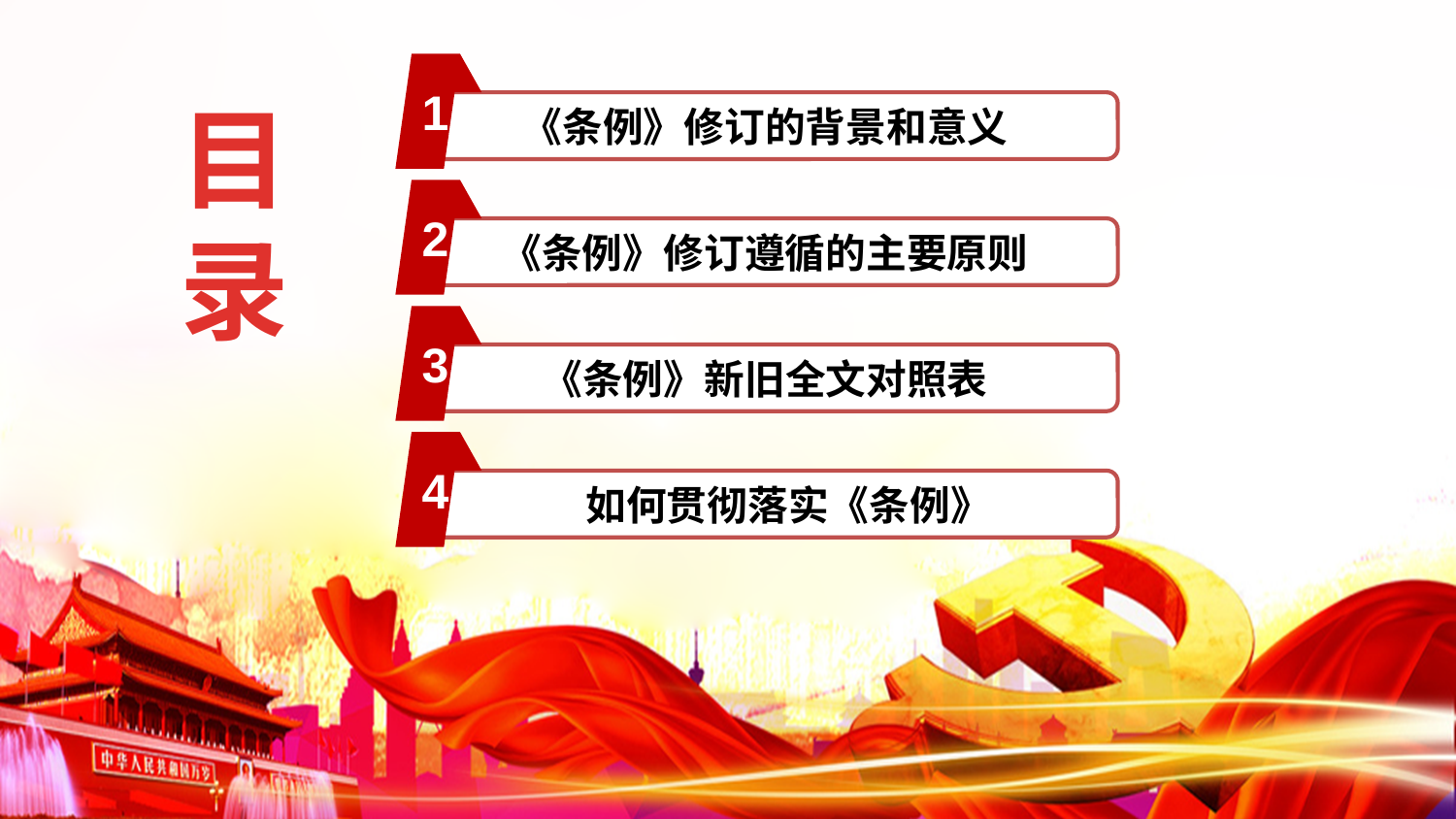

1

目录
《条例》修订的背景和意义
2

《条例》修订遵循的主要原则
3

《条例》新旧全文对照表
4

    如何贯彻落实《条例》